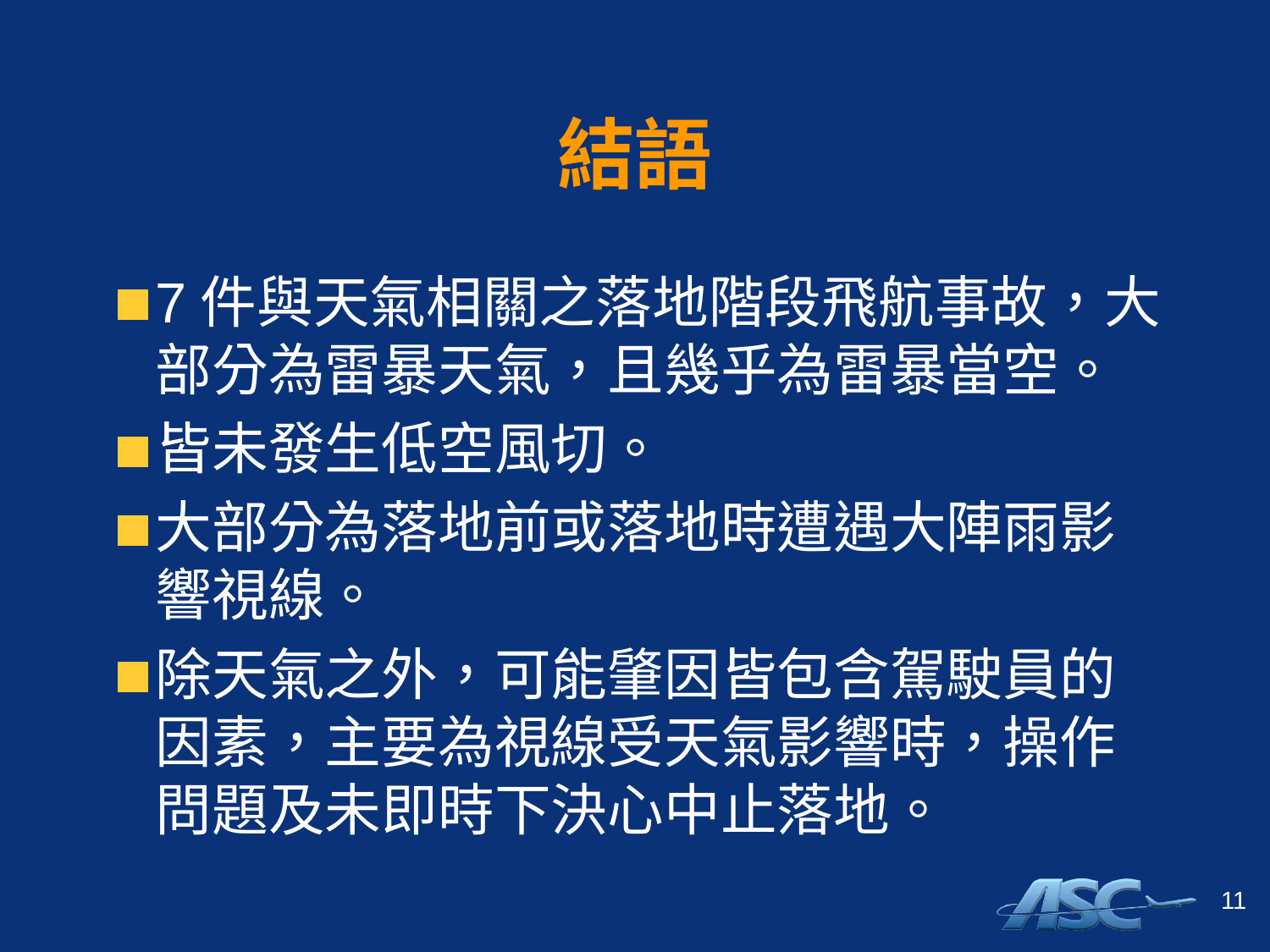

# 結語
7件與天氣相關之落地階段飛航事故，大部分為雷暴天氣，且幾乎為雷暴當空。
皆未發生低空風切。
大部分為落地前或落地時遭遇大陣雨影響視線。
除天氣之外，可能肇因皆包含駕駛員的因素，主要為視線受天氣影響時，操作問題及未即時下決心中止落地。

11